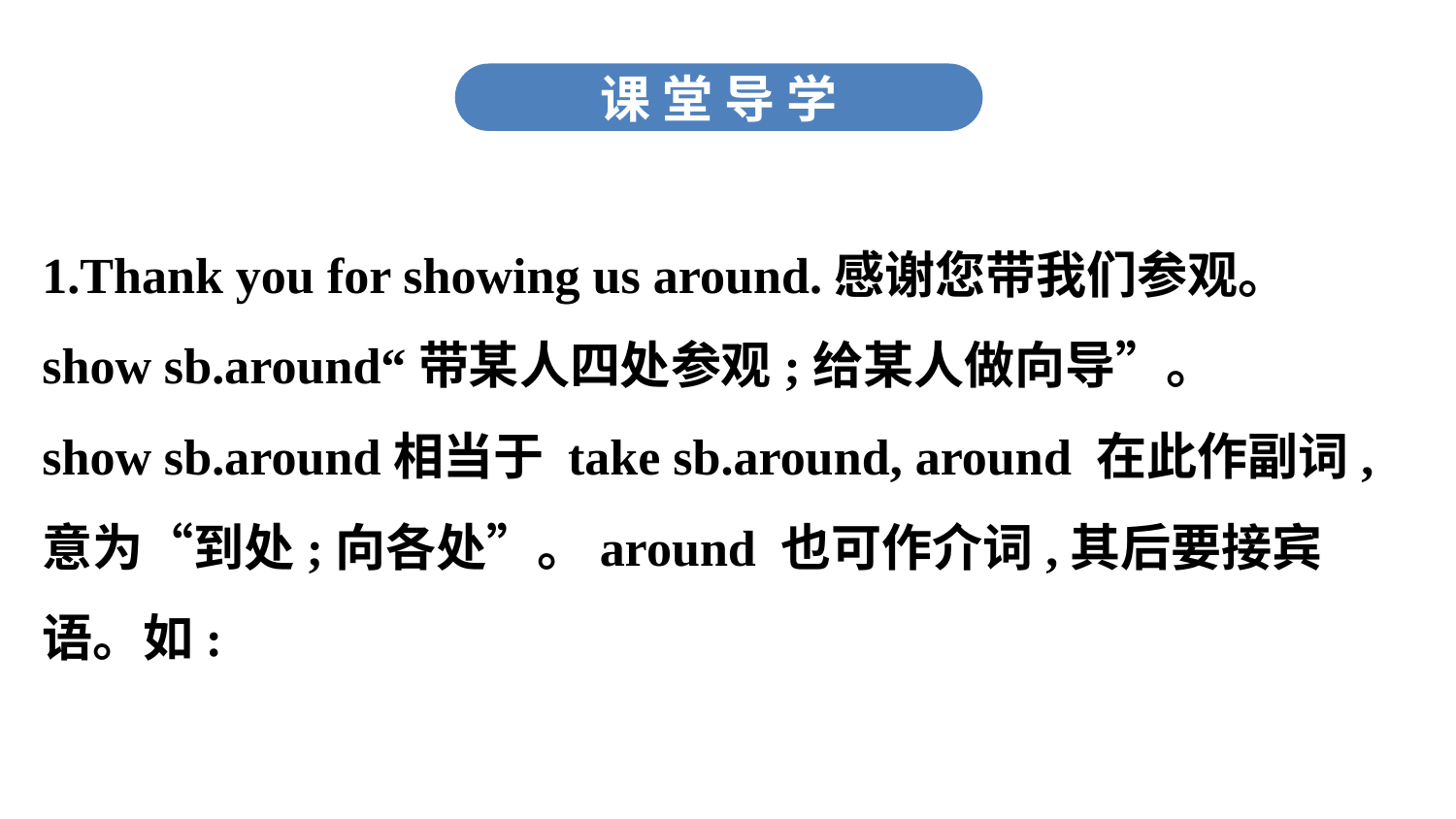

课 堂 导 学
1.Thank you for showing us around.感谢您带我们参观。
show sb.around“带某人四处参观;给某人做向导”。
show sb.around相当于 take sb.around, around 在此作副词,意为“到处;向各处”。around 也可作介词,其后要接宾语。如: